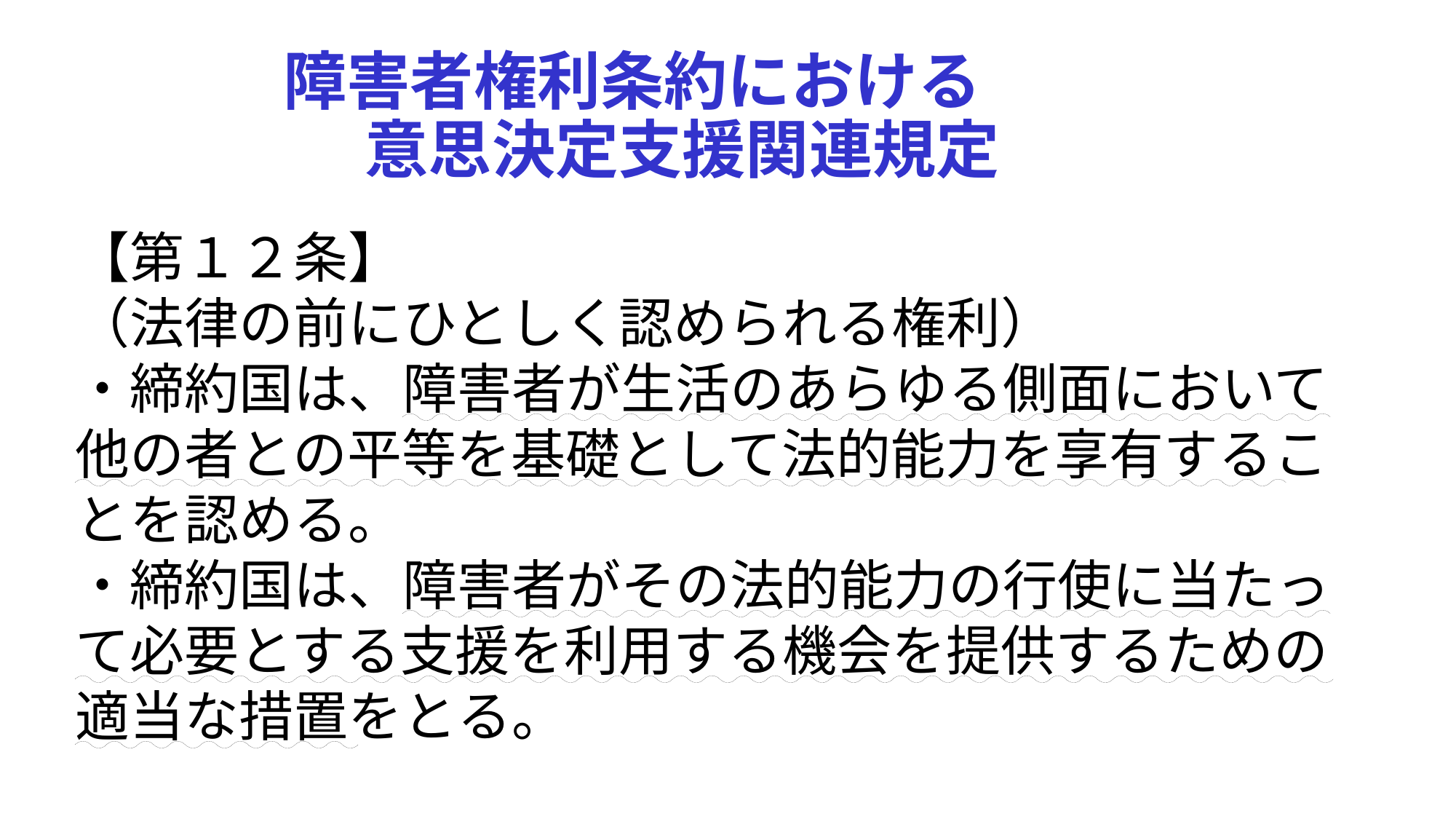

# 障害者権利条約における 　　　　意思決定支援関連規定
【第１２条】
（法律の前にひとしく認められる権利）
・締約国は、障害者が生活のあらゆる側面において他の者との平等を基礎として法的能力を享有することを認める。
・締約国は、障害者がその法的能力の行使に当たって必要とする支援を利用する機会を提供するための適当な措置をとる。